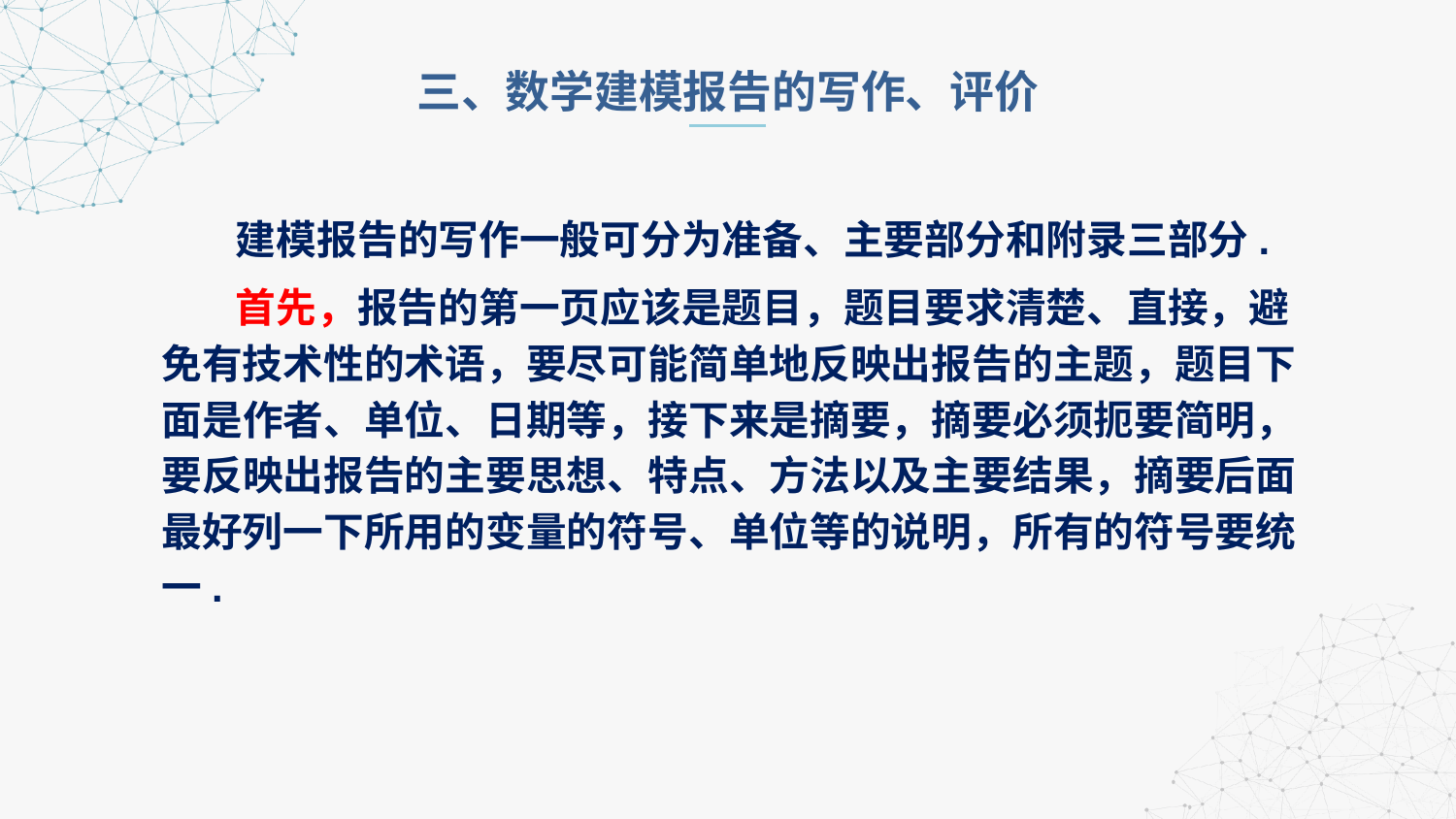

三、数学建模报告的写作、评价
       建模报告的写作一般可分为准备、主要部分和附录三部分.
       首先，报告的第一页应该是题目，题目要求清楚、直接，避免有技术性的术语，要尽可能简单地反映出报告的主题，题目下面是作者、单位、日期等，接下来是摘要，摘要必须扼要简明，要反映出报告的主要思想、特点、方法以及主要结果，摘要后面最好列一下所用的变量的符号、单位等的说明，所有的符号要统一.